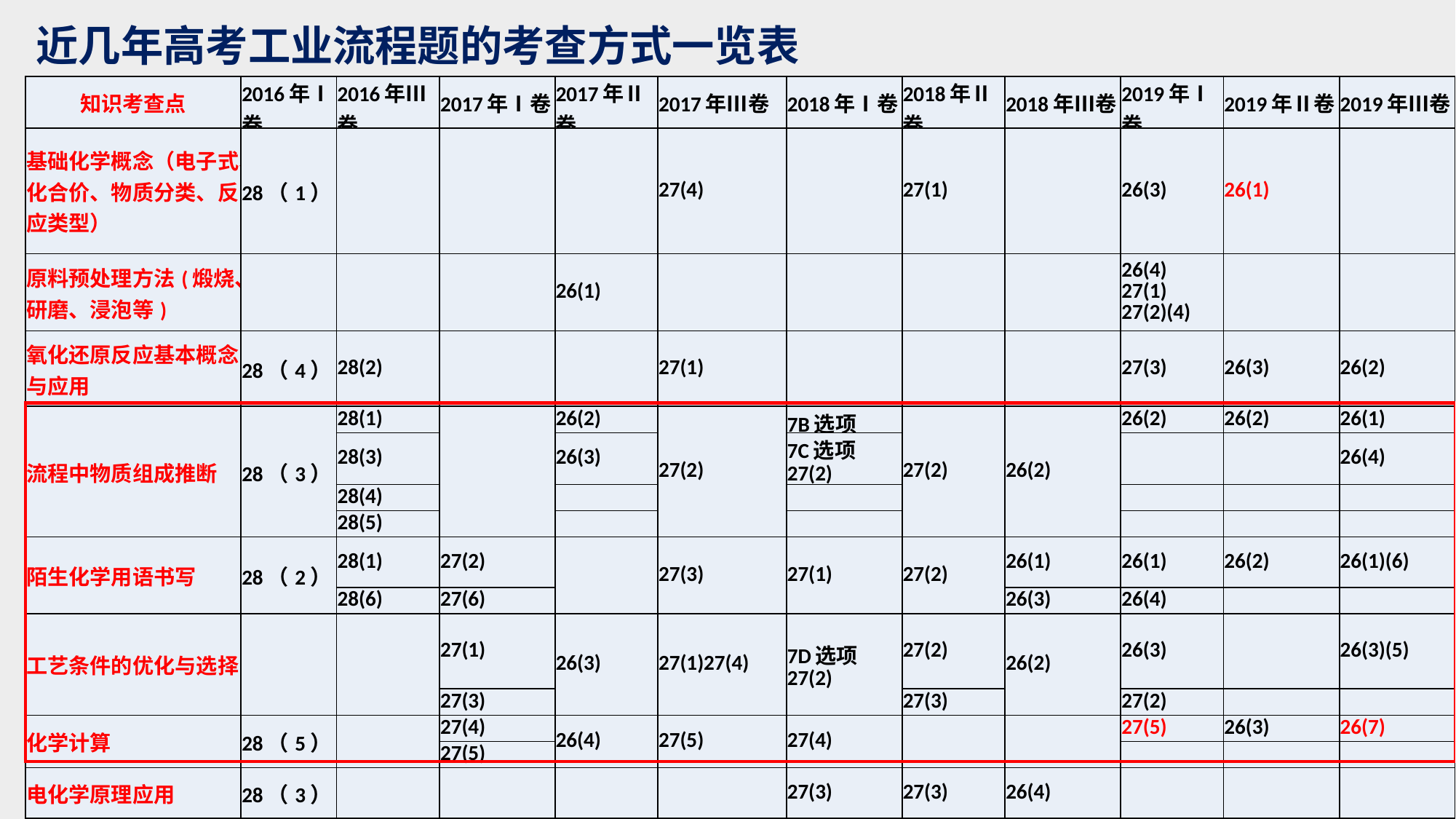

近几年高考工业流程题的考查方式一览表
| 知识考查点 | 2016年Ⅰ卷 | 2016年Ⅲ卷 | 2017年Ⅰ卷 | 2017年Ⅱ卷 | 2017年Ⅲ卷 | 2018年Ⅰ卷 | 2018年Ⅱ卷 | 2018年Ⅲ卷 | 2019年Ⅰ卷 | 2019年Ⅱ卷 | 2019年Ⅲ卷 |
| --- | --- | --- | --- | --- | --- | --- | --- | --- | --- | --- | --- |
| 基础化学概念（电子式、化合价、物质分类、反应类型） | 28（1） |  |  |  | 27(4) |  | 27(1) |  | 26(3) | 26(1) |  |
| 原料预处理方法(煅烧、研磨、浸泡等) |  |  |  | 26(1) |  |  |  |  | 26(4) 27(1) 27(2)(4) |  |  |
| 氧化还原反应基本概念与应用 | 28（4） | 28(2) |  |  | 27(1) |  |  |  | 27(3) | 26(3) | 26(2) |
| 流程中物质组成推断 | 28（3） | 28(1) |  | 26(2) | 27(2) | 7B选项 | 27(2) | 26(2) | 26(2) | 26(2) | 26(1) |
|  |  | 28(3) |  | 26(3) |  | 7C选项27(2) |  |  |  |  | 26(4) |
|  |  | 28(4) |  |  |  |  |  |  |  |  |  |
|  |  | 28(5) |  |  |  |  |  |  |  |  |  |
| 陌生化学用语书写 | 28（2） | 28(1) | 27(2) |  | 27(3) | 27(1) | 27(2) | 26(1) | 26(1) | 26(2) | 26(1)(6) |
|  |  | 28(6) | 27(6) |  |  |  |  | 26(3) | 26(4) |  |  |
| 工艺条件的优化与选择 |  |  | 27(1) | 26(3) | 27(1)27(4) | 7D选项27(2) | 27(2) | 26(2) | 26(3) |  | 26(3)(5) |
|  |  |  | 27(3) |  |  |  | 27(3) |  | 27(2) |  |  |
| 化学计算 | 28（5） |  | 27(4) | 26(4) | 27(5) | 27(4) |  |  | 27(5) | 26(3) | 26(7) |
|  |  |  | 27(5) |  |  |  |  |  |  |  |  |
| 电化学原理应用 | 28（3） |  |  |  |  | 27(3) | 27(3) | 26(4) |  |  |  |